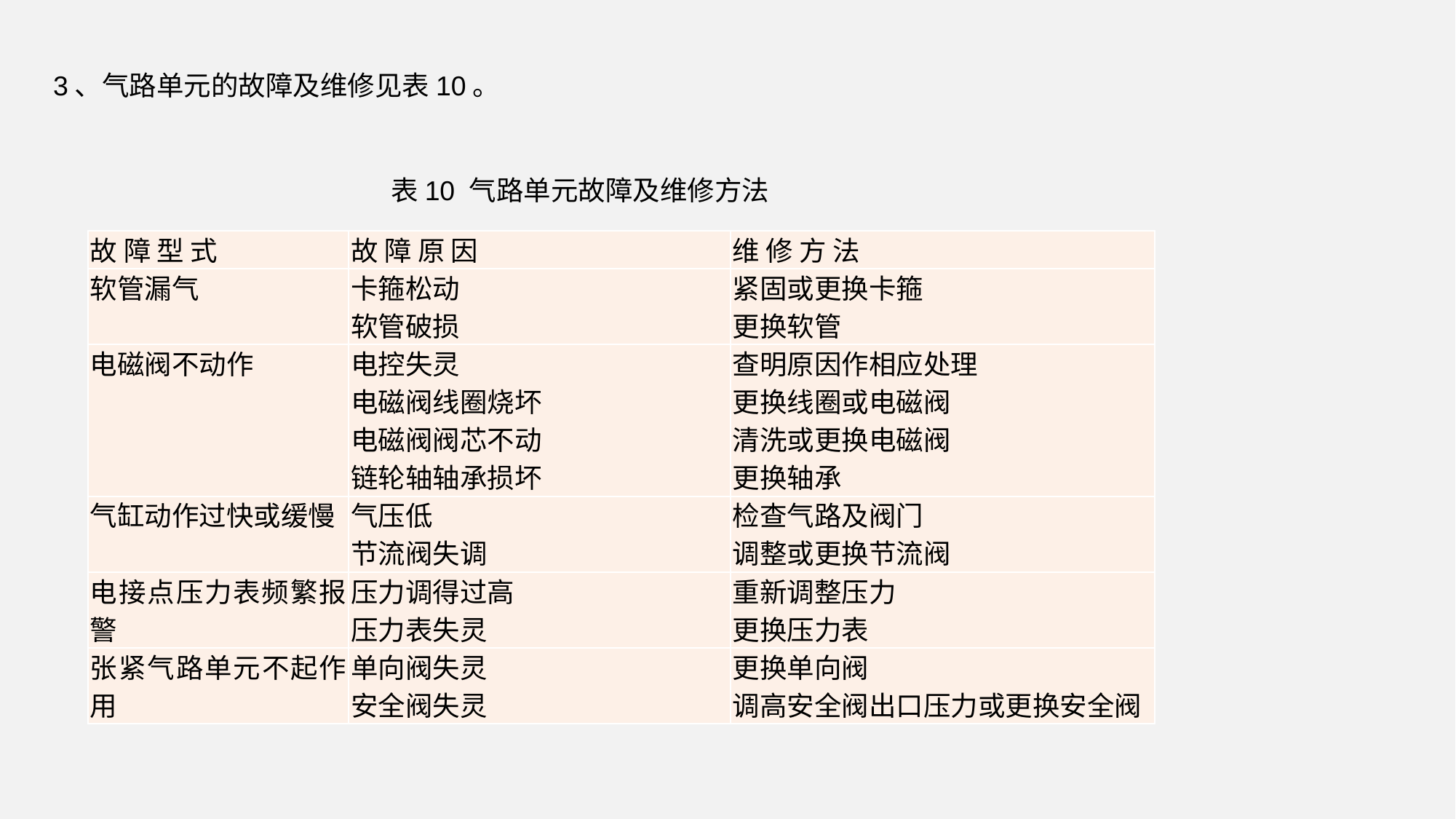

3、气路单元的故障及维修见表10。
表10 气路单元故障及维修方法
| 故 障 型 式 | 故 障 原 因 | 维 修 方 法 |
| --- | --- | --- |
| 软管漏气 | 卡箍松动 软管破损 | 紧固或更换卡箍 更换软管 |
| 电磁阀不动作 | 电控失灵 电磁阀线圈烧坏 电磁阀阀芯不动 链轮轴轴承损坏 | 查明原因作相应处理 更换线圈或电磁阀 清洗或更换电磁阀 更换轴承 |
| 气缸动作过快或缓慢 | 气压低 节流阀失调 | 检查气路及阀门 调整或更换节流阀 |
| 电接点压力表频繁报警 | 压力调得过高 压力表失灵 | 重新调整压力 更换压力表 |
| 张紧气路单元不起作用 | 单向阀失灵 安全阀失灵 | 更换单向阀 调高安全阀出口压力或更换安全阀 |